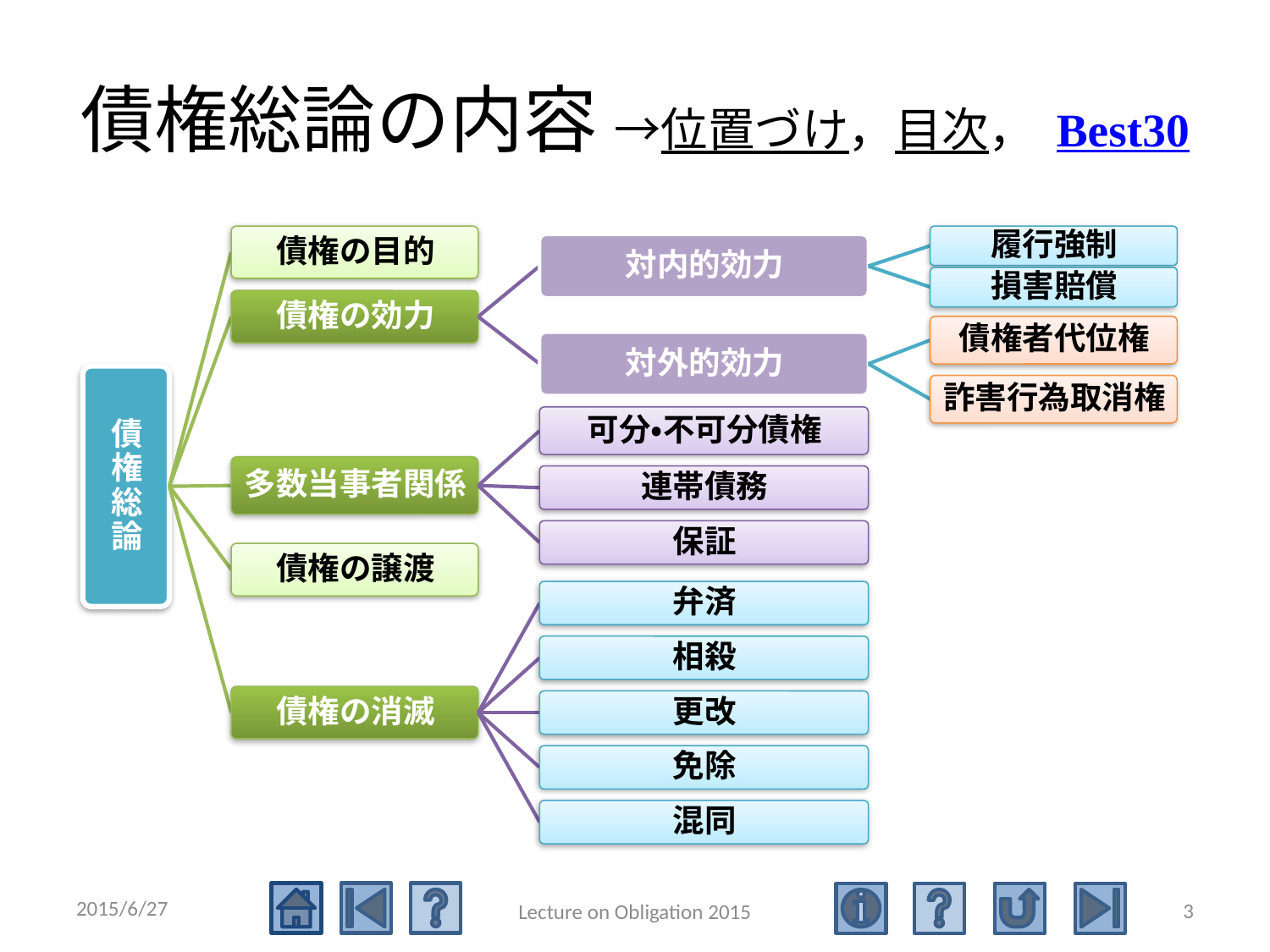

# 債権総論の内容 →位置づけ，目次， Best30
債
権
総
論

債権の目的

債権の効力

対内的効力

履行強制

損害賠償

対外的効力

債権者代位権

詐害行為取消権

多数当事者関係

可分・不可分債権

連帯債務

保証

債権の譲渡

債権の消滅

弁済

相殺

更改

免除

混同
2015/6/27
3
Lecture on Obligation 2015